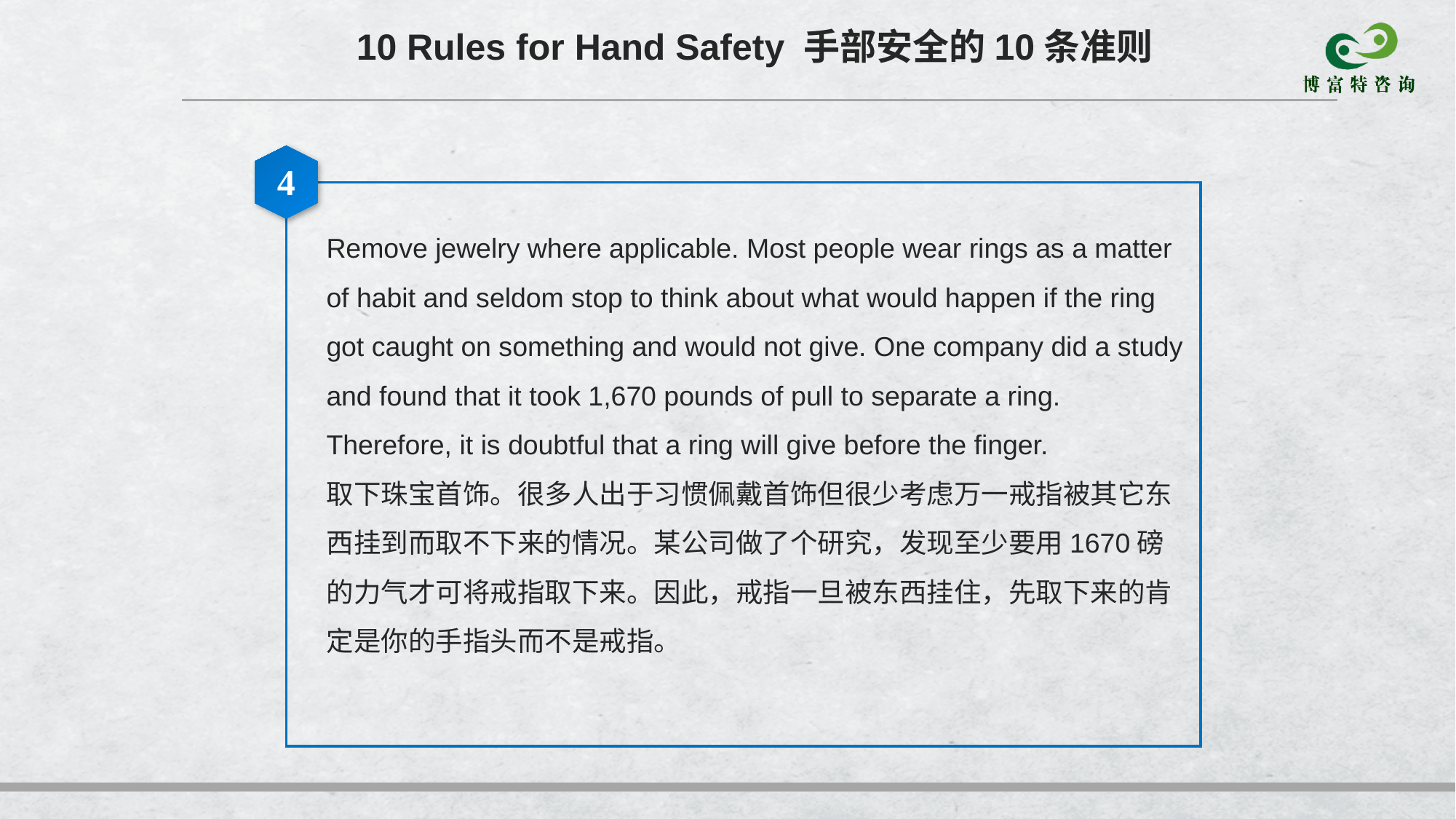

10 Rules for Hand Safety 手部安全的10条准则

4

Remove jewelry where applicable. Most people wear rings as a matter of habit and seldom stop to think about what would happen if the ring got caught on something and would not give. One company did a study and found that it took 1,670 pounds of pull to separate a ring. Therefore, it is doubtful that a ring will give before the finger.
取下珠宝首饰。很多人出于习惯佩戴首饰但很少考虑万一戒指被其它东西挂到而取不下来的情况。某公司做了个研究，发现至少要用1670磅的力气才可将戒指取下来。因此，戒指一旦被东西挂住，先取下来的肯定是你的手指头而不是戒指。